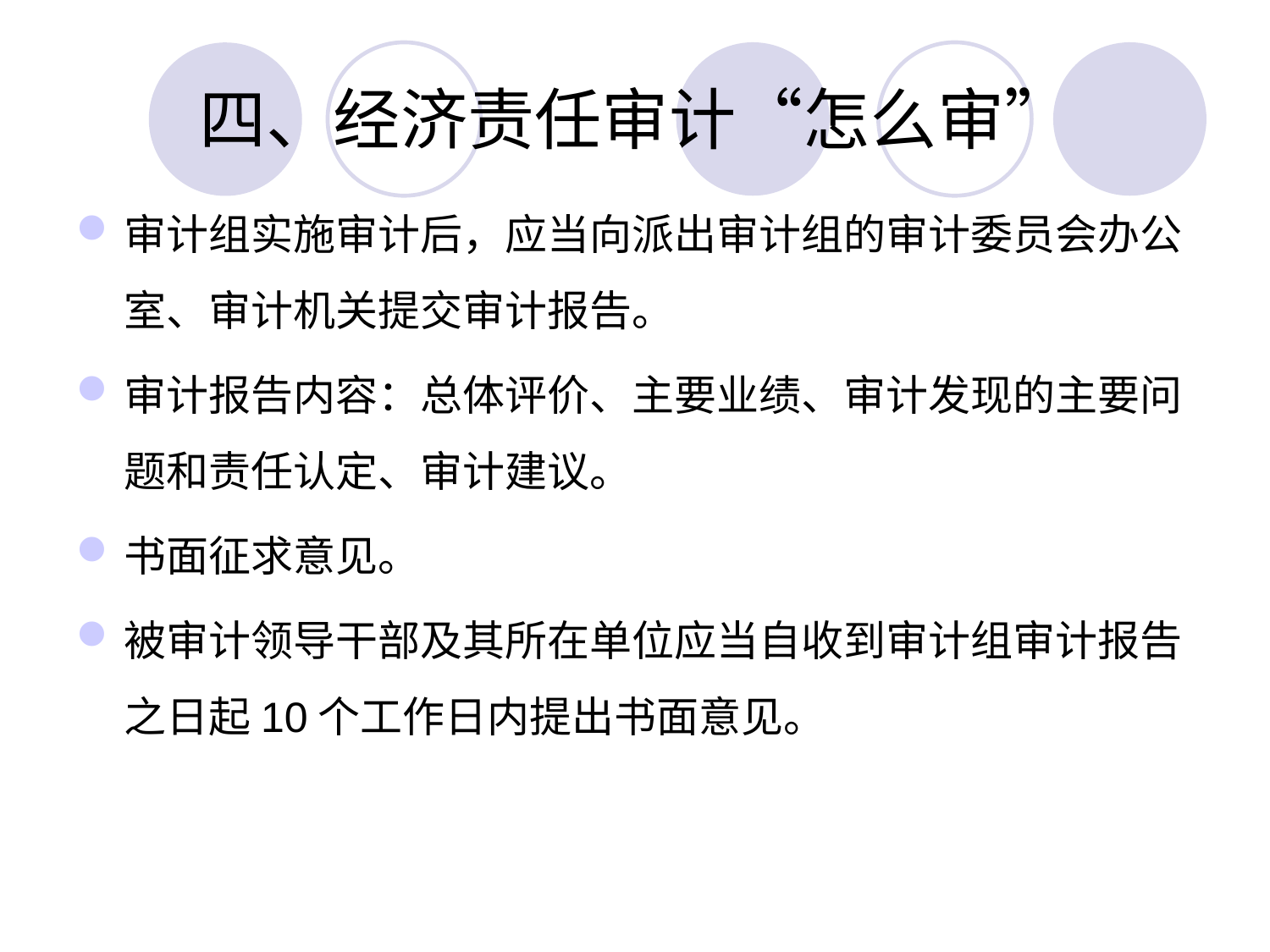

# 四、经济责任审计“怎么审”
审计组实施审计后，应当向派出审计组的审计委员会办公室、审计机关提交审计报告。
审计报告内容：总体评价、主要业绩、审计发现的主要问题和责任认定、审计建议。
书面征求意见。
被审计领导干部及其所在单位应当自收到审计组审计报告之日起10个工作日内提出书面意见。